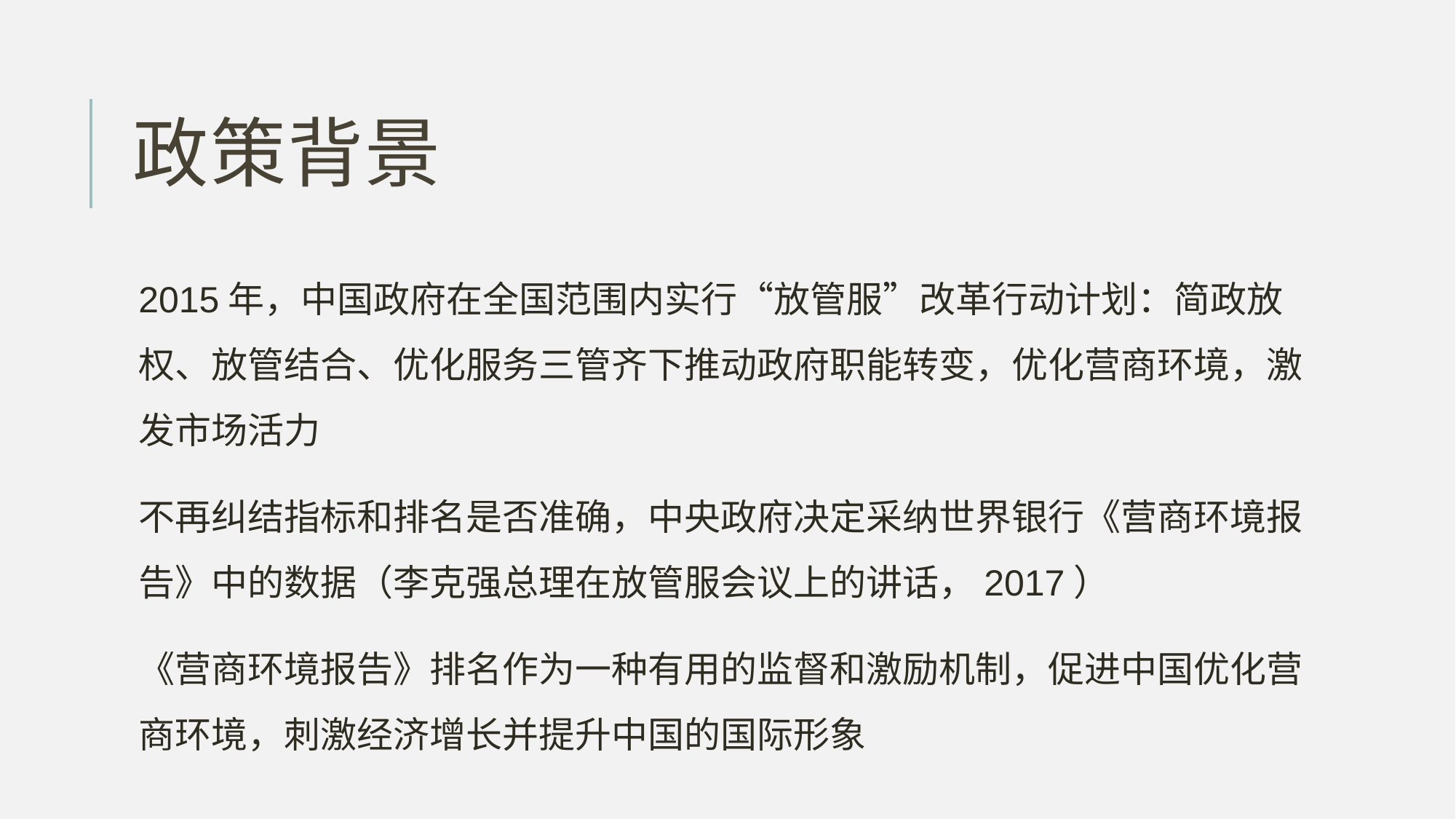

# 政策背景
2015年，中国政府在全国范围内实行“放管服”改革行动计划：简政放权、放管结合、优化服务三管齐下推动政府职能转变，优化营商环境，激发市场活力
不再纠结指标和排名是否准确，中央政府决定采纳世界银行《营商环境报告》中的数据（李克强总理在放管服会议上的讲话，2017）
《营商环境报告》排名作为一种有用的监督和激励机制，促进中国优化营商环境，刺激经济增长并提升中国的国际形象